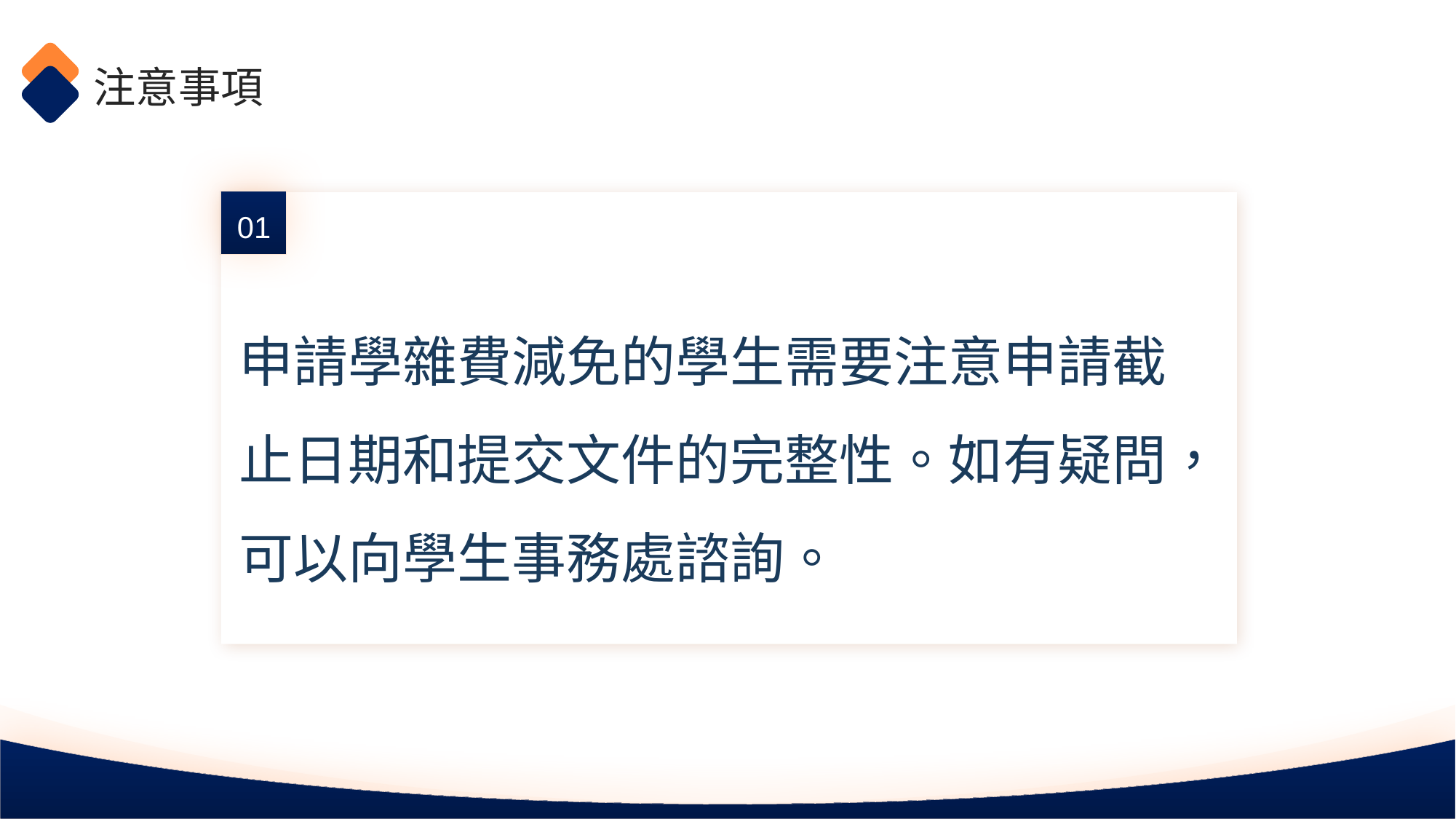

注意事項

01
申請學雜費減免的學生需要注意申請截止日期和提交文件的完整性。如有疑問，可以向學生事務處諮詢。